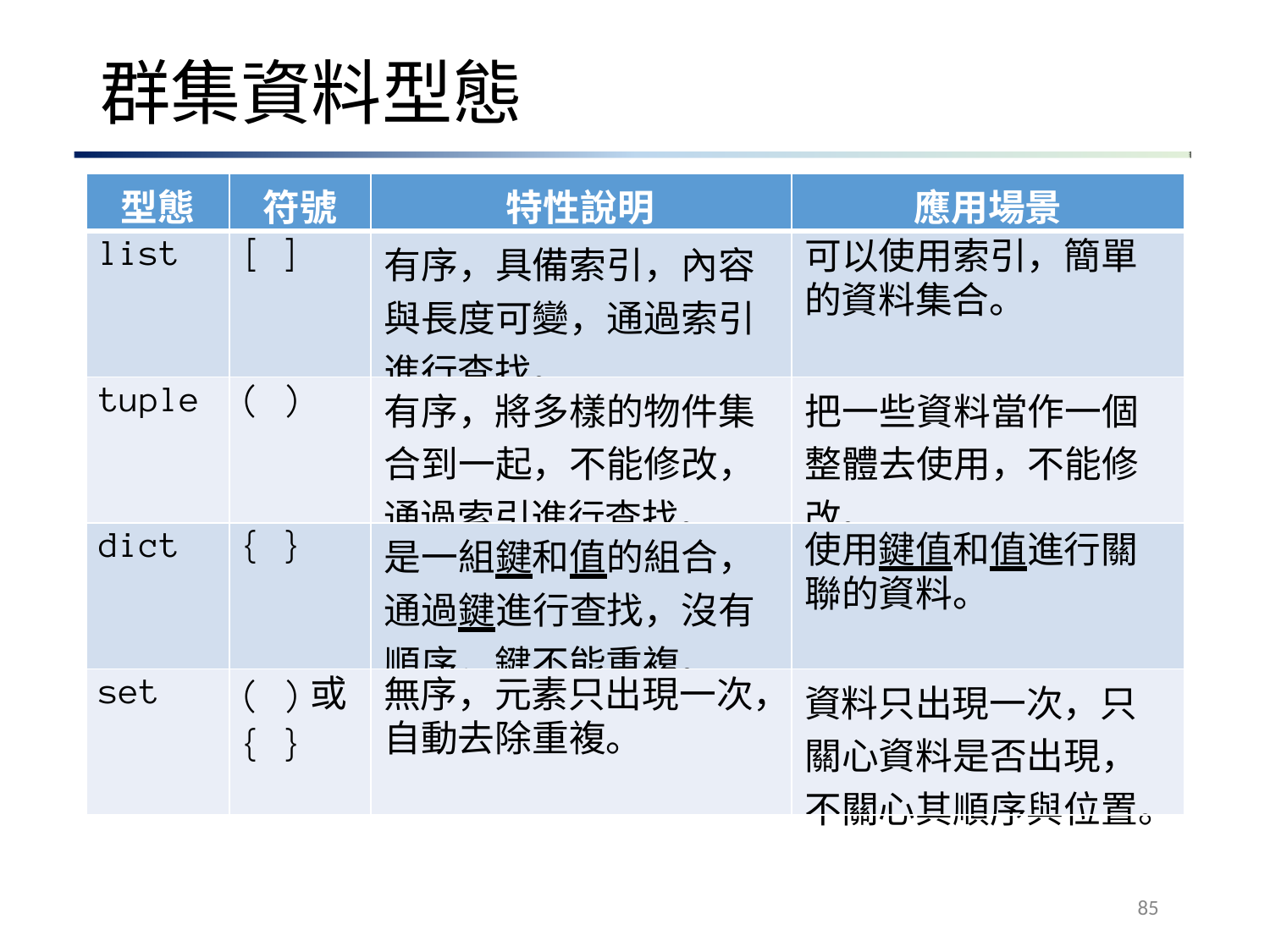

# 群集資料型態
| 型態 | 符號 | 特性說明 | 應用場景 |
| --- | --- | --- | --- |
| list | [ ] | 有序，具備索引，內容 與長度可變，通過索引 進行查找。 | 可以使用索引，簡單 的資料集合。 |
| tuple | ( ) | 有序，將多樣的物件集 合到一起，不能修改， 通過索引進行查找。 | 把一些資料當作一個 整體去使用，不能修 改。 |
| dict | { } | 是一組鍵和值的組合， 通過鍵進行查找，沒有 順序，鍵不能重複。 | 使用鍵值和值進行關 聯的資料。 |
| set | ( )或 { } | 無序，元素只出現一次， 自動去除重複。 | 資料只出現一次，只 關心資料是否出現， 不關心其順序與位置。 |
85